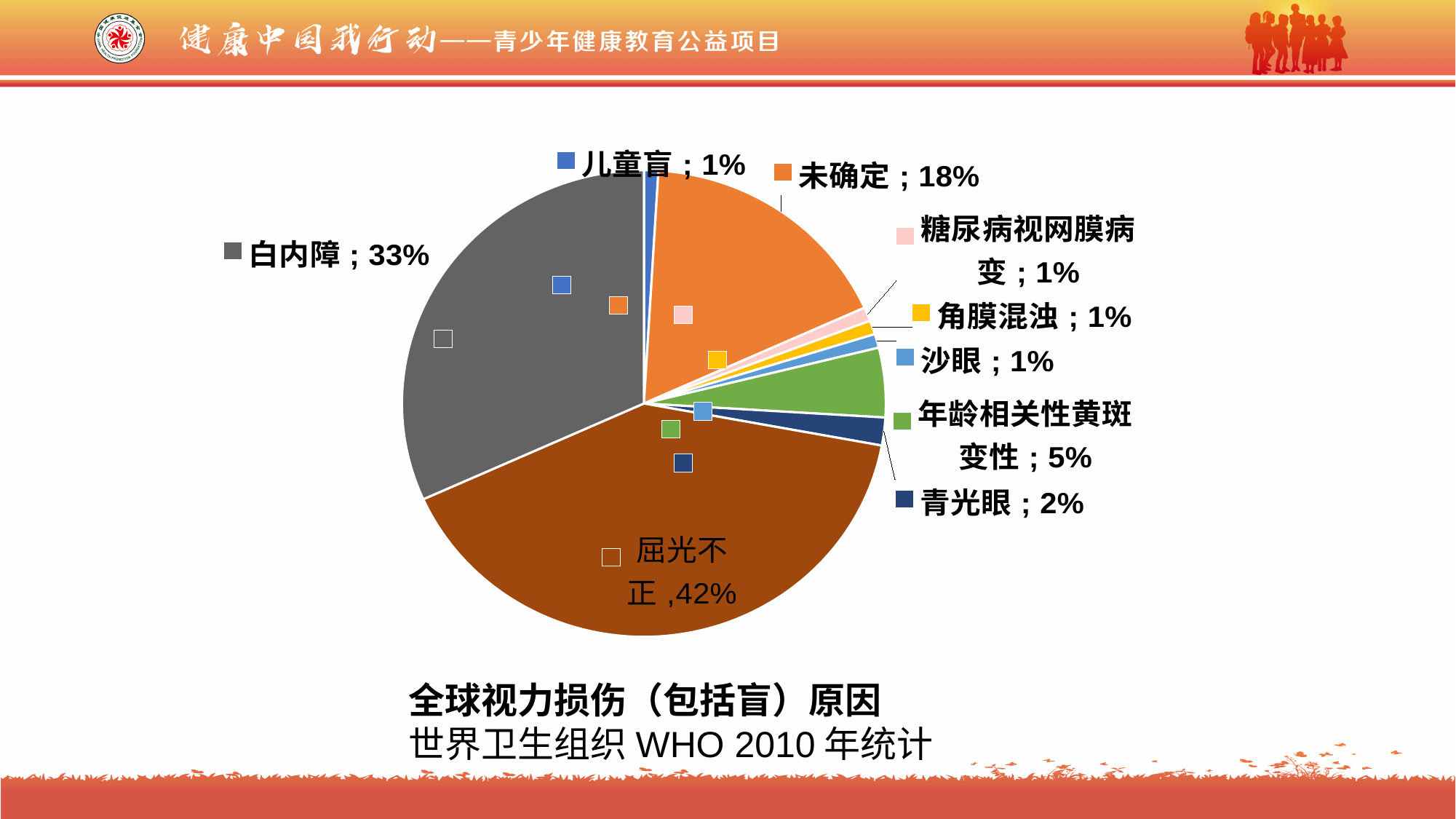

### Chart

| Category | 销售额 |
|---|---|
| 儿童盲 | 0.01 |
| 未确定 | 0.18 |
| 糖尿病视网膜病变 | 0.01 |
| 角膜混浊 | 0.01 |
| 沙眼 | 0.01 |
| 年龄相关性黄斑变性 | 0.05 |
| 青光眼 | 0.02 |
| 屈光不正 | 0.42 |
| 白内障 | 0.33 |
#

全球视力损伤（包括盲）原因
世界卫生组织WHO 2010年统计